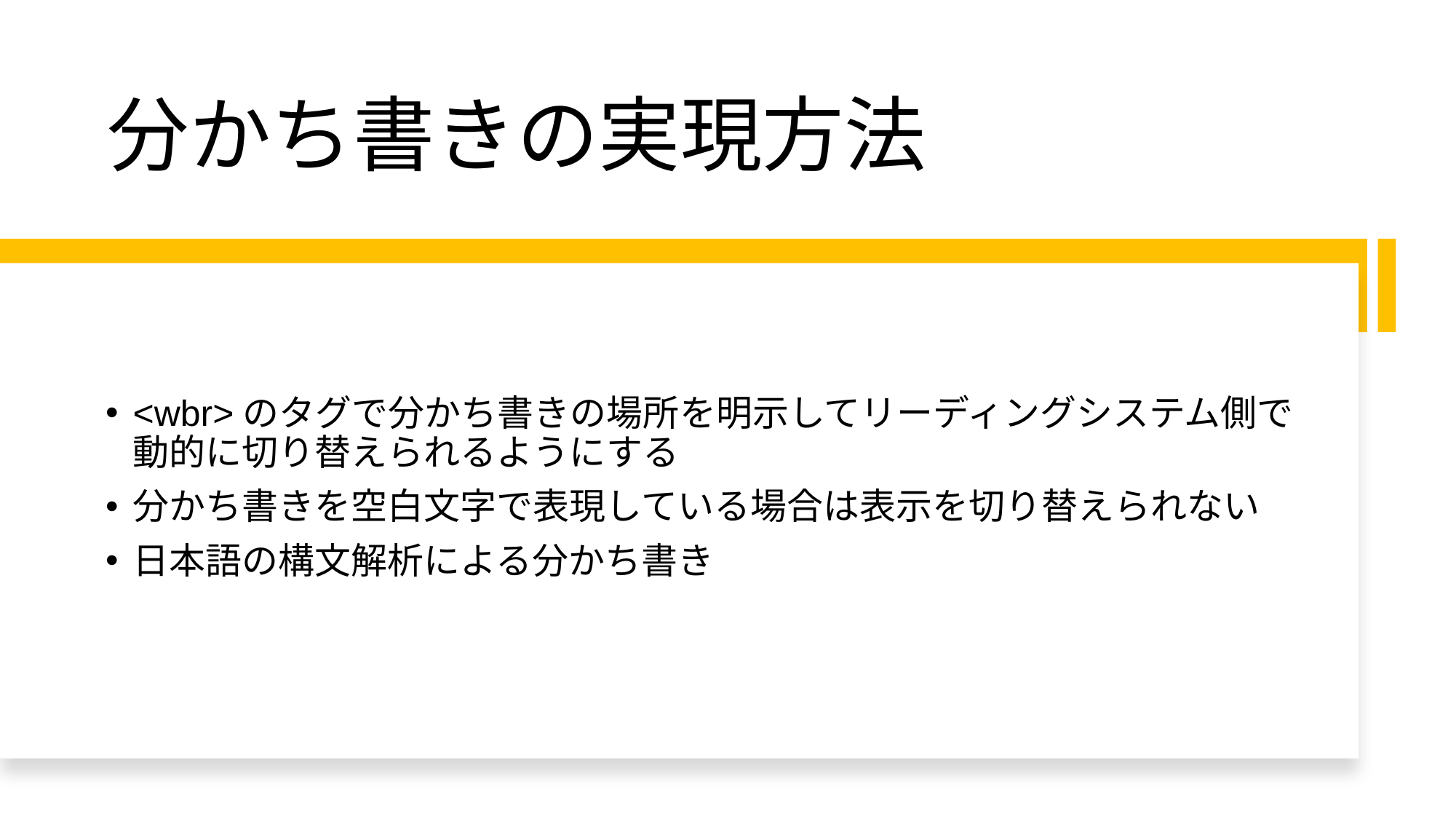

# 分かち書きの実現方法

<wbr>のタグで分かち書きの場所を明示してリーディングシステム側で動的に切り替えられるようにする
分かち書きを空白文字で表現している場合は表示を切り替えられない
日本語の構文解析による分かち書き